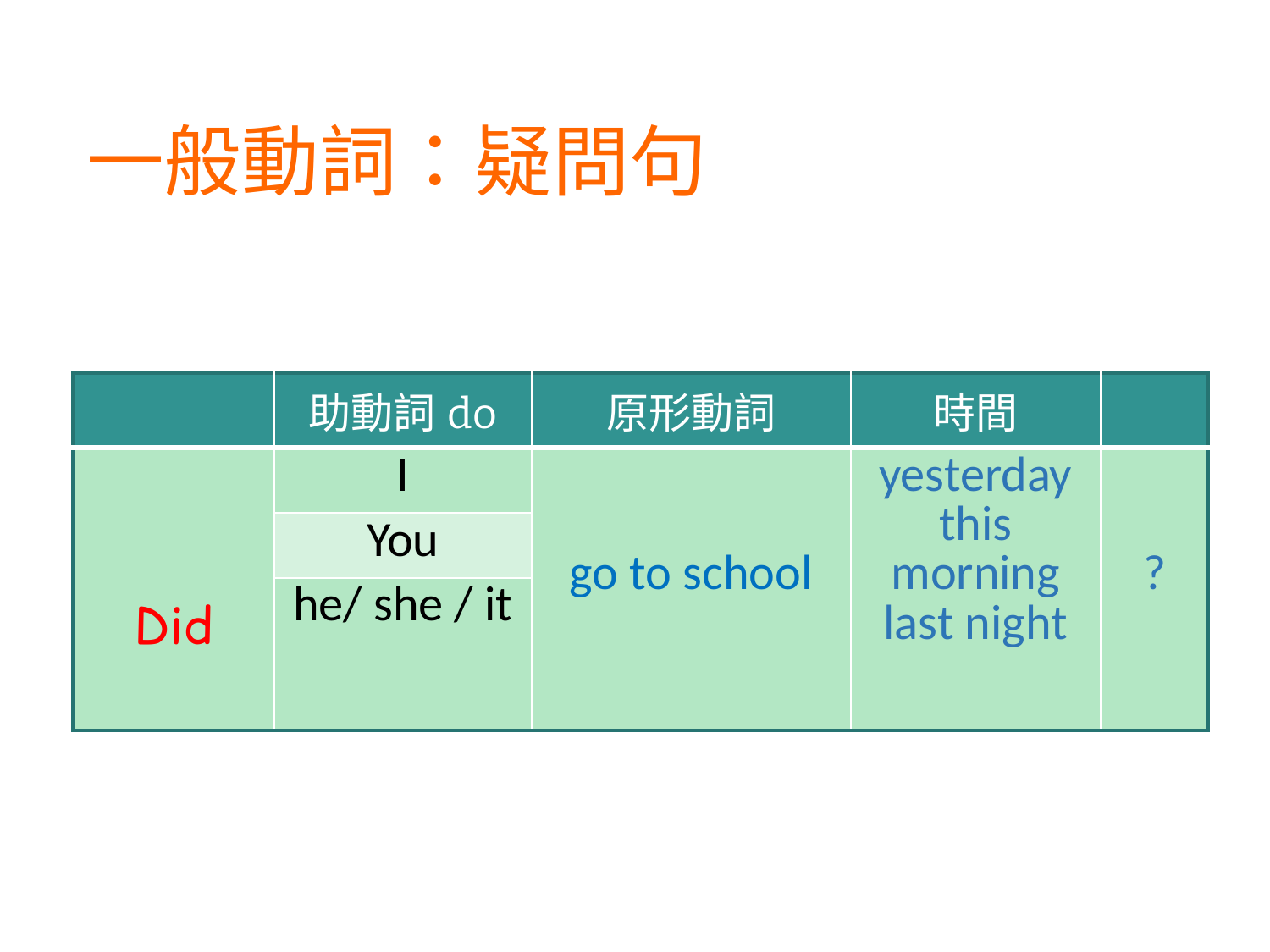

# 一般動詞：疑問句
|  | 助動詞do | 原形動詞 | 時間 |  |
| --- | --- | --- | --- | --- |
| Did | I | go to school | yesterday this morning last night | ? |
|  | You |  |  |  |
|  | he/ she / it |  |  |  |